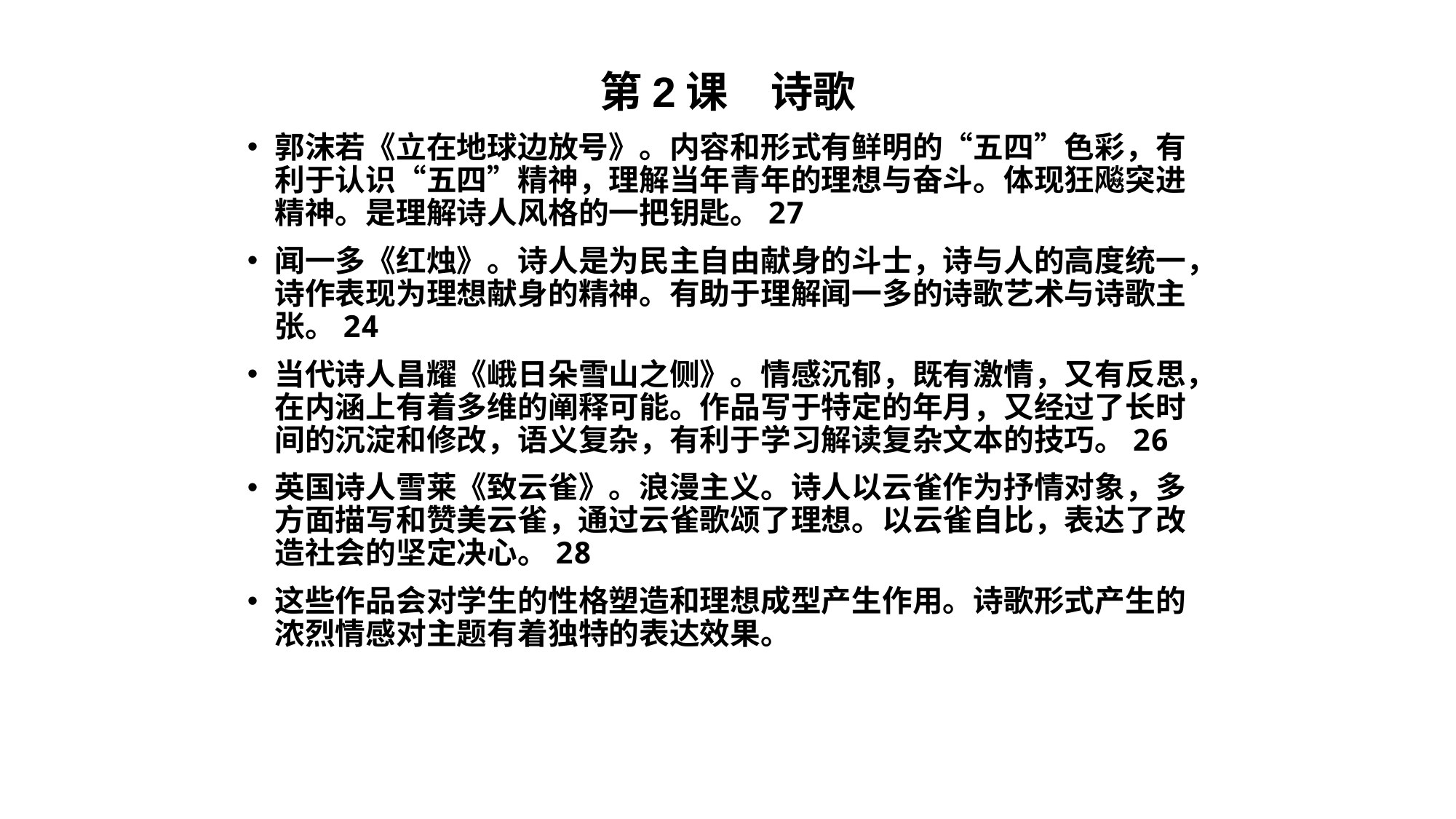

第2课　诗歌
郭沫若《立在地球边放号》。内容和形式有鲜明的“五四”色彩，有利于认识“五四”精神，理解当年青年的理想与奋斗。体现狂飚突进精神。是理解诗人风格的一把钥匙。27
闻一多《红烛》。诗人是为民主自由献身的斗士，诗与人的高度统一，诗作表现为理想献身的精神。有助于理解闻一多的诗歌艺术与诗歌主张。24
当代诗人昌耀《峨日朵雪山之侧》。情感沉郁，既有激情，又有反思，在内涵上有着多维的阐释可能。作品写于特定的年月，又经过了长时间的沉淀和修改，语义复杂，有利于学习解读复杂文本的技巧。26
英国诗人雪莱《致云雀》。浪漫主义。诗人以云雀作为抒情对象，多方面描写和赞美云雀，通过云雀歌颂了理想。以云雀自比，表达了改造社会的坚定决心。28
这些作品会对学生的性格塑造和理想成型产生作用。诗歌形式产生的浓烈情感对主题有着独特的表达效果。